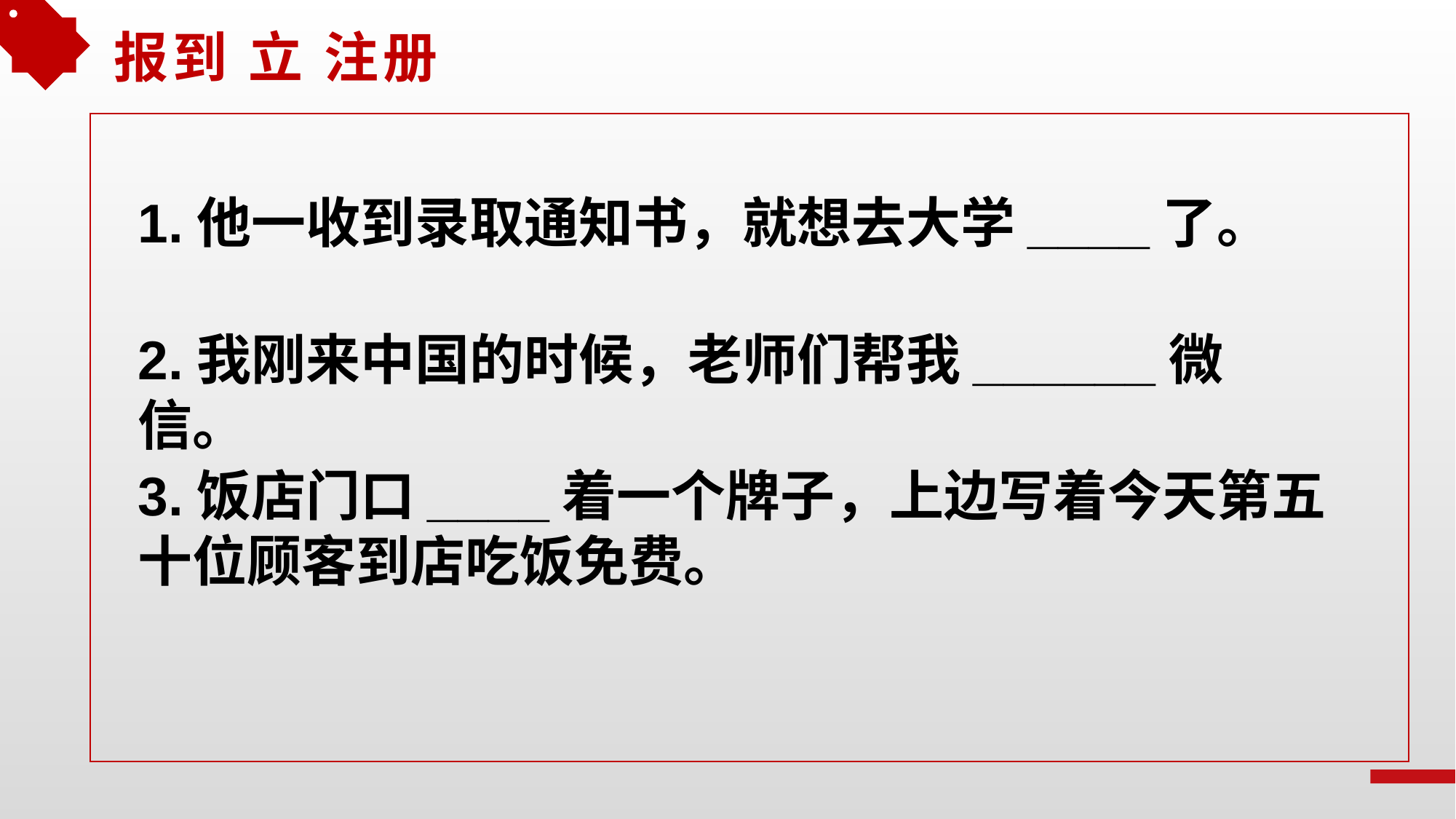

报到 立 注册

1.他一收到录取通知书，就想去大学____了。
2.我刚来中国的时候，老师们帮我______微信。
3.饭店门口____着一个牌子，上边写着今天第五十位顾客到店吃饭免费。